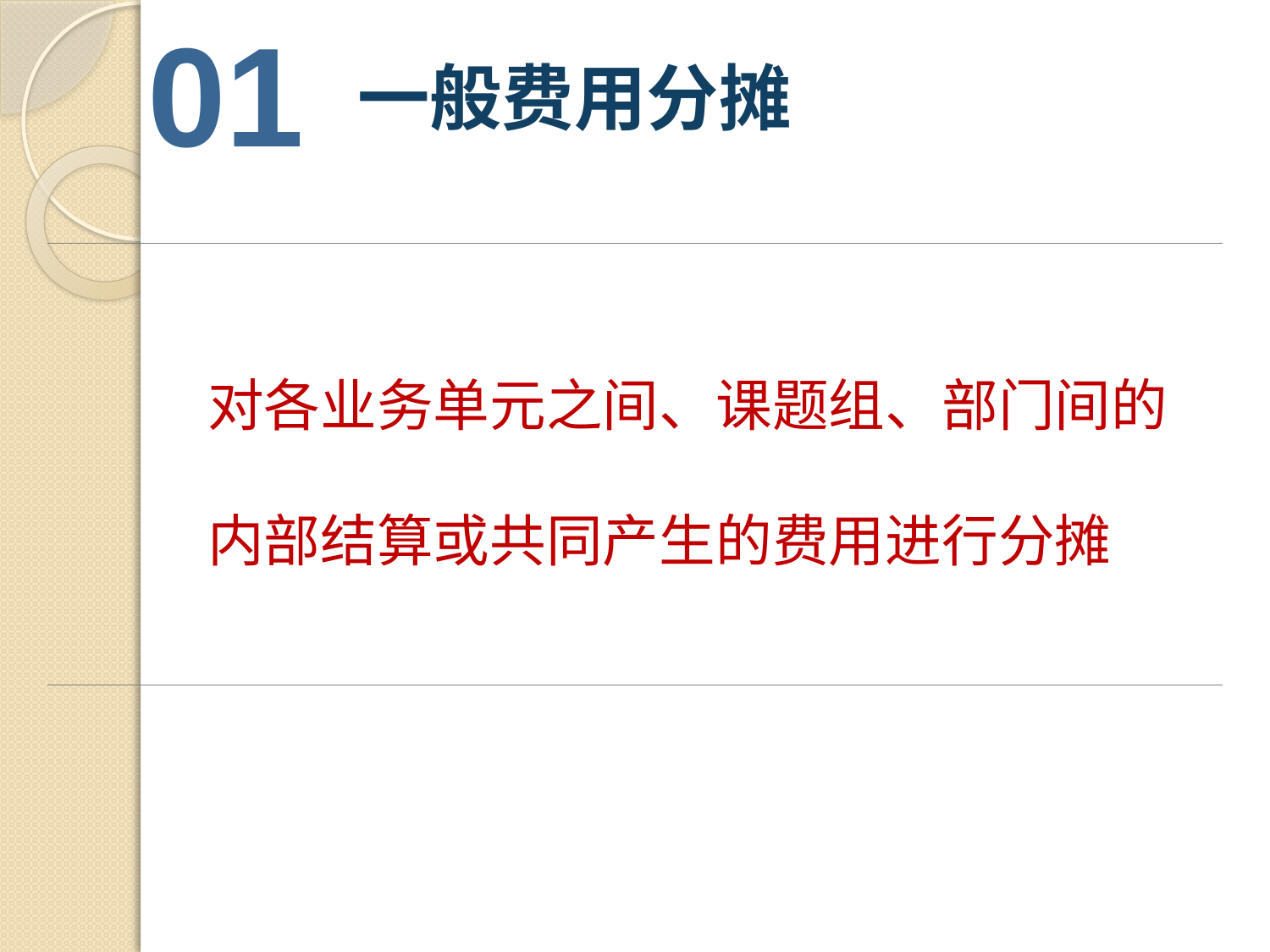

01
一般费用分摊
对各业务单元之间、课题组、部门间的内部结算或共同产生的费用进行分摊